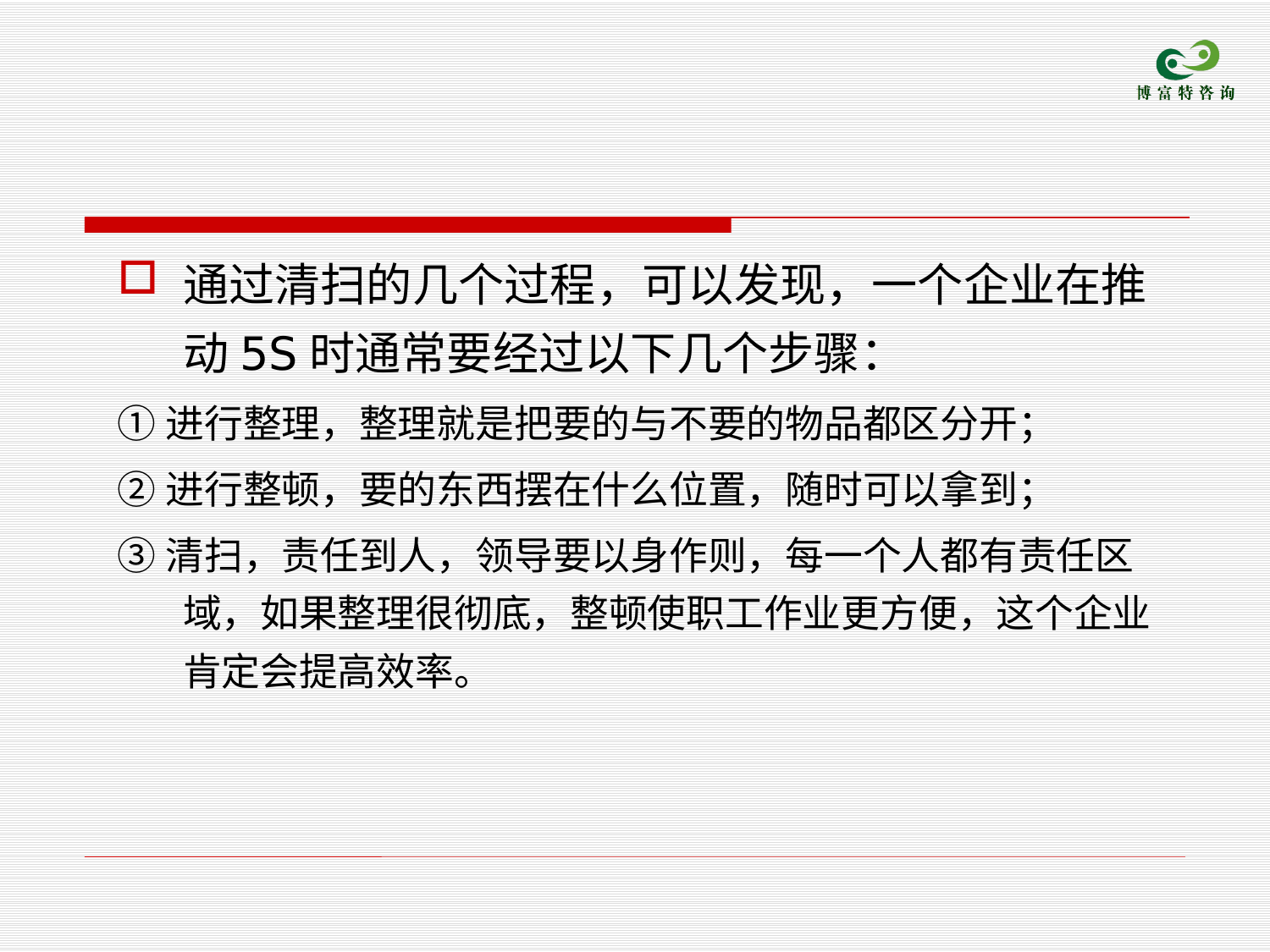

通过清扫的几个过程，可以发现，一个企业在推动5S时通常要经过以下几个步骤：
①进行整理，整理就是把要的与不要的物品都区分开；
②进行整顿，要的东西摆在什么位置，随时可以拿到；
③清扫，责任到人，领导要以身作则，每一个人都有责任区域，如果整理很彻底，整顿使职工作业更方便，这个企业肯定会提高效率。

205